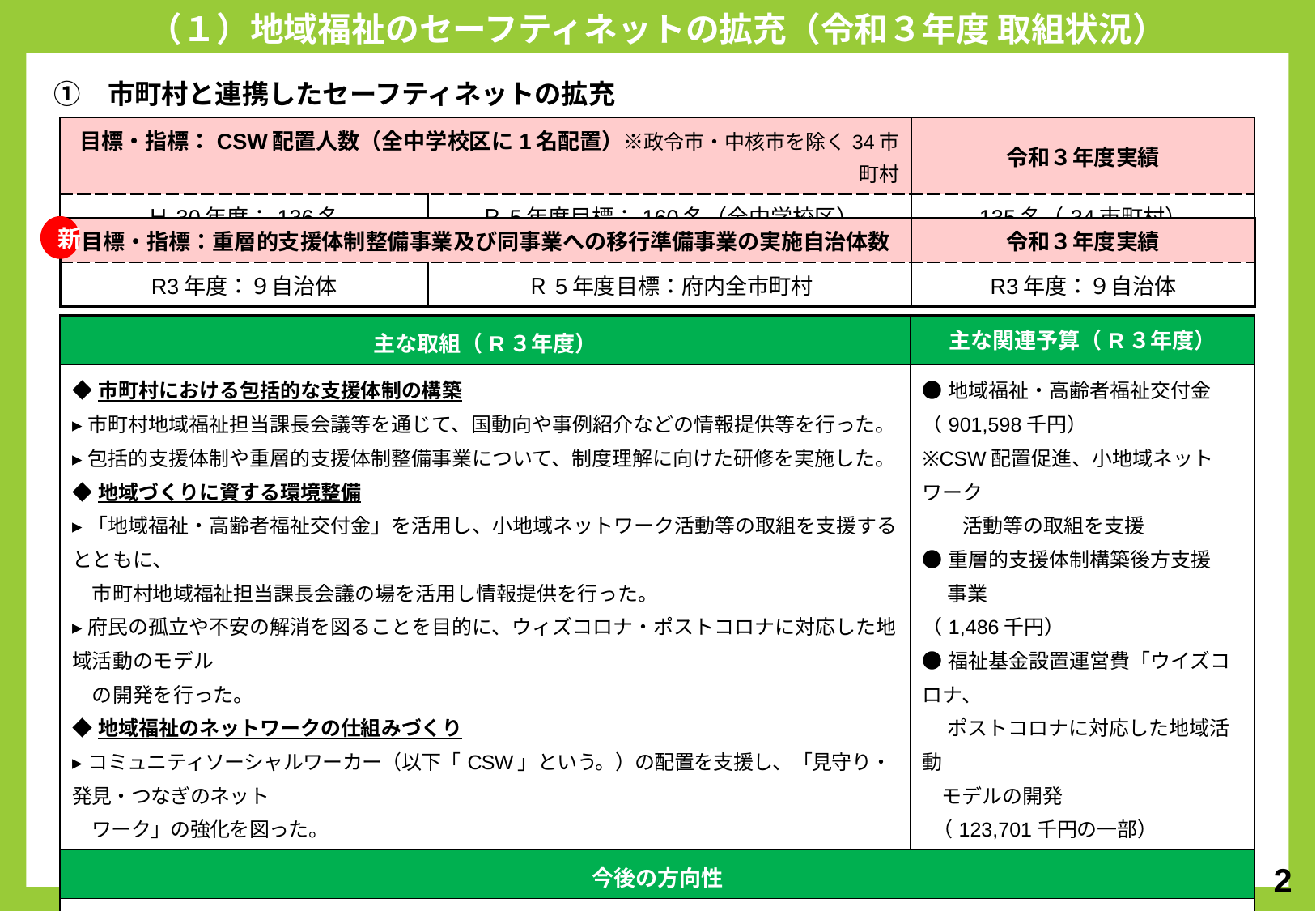

（１）地域福祉のセーフティネットの拡充（令和３年度 取組状況）
　①　市町村と連携したセーフティネットの拡充
| 目標・指標：CSW配置人数（全中学校区に1名配置）※政令市・中核市を除く34市町村 |  | 令和３年度実績 |
| --- | --- | --- |
| Ｈ30年度：136名 | Ｒ5年度目標：160名（全中学校区） | 135名（34市町村） |
新
| 目標・指標：重層的支援体制整備事業及び同事業への移行準備事業の実施自治体数 |  | 令和３年度実績 |
| --- | --- | --- |
| R3年度：９自治体 | Ｒ5年度目標：府内全市町村 | R3年度：９自治体 |
| 主な取組（R３年度） | 主な関連予算（R３年度） |
| --- | --- |
| ◆市町村における包括的な支援体制の構築 ▸市町村地域福祉担当課長会議等を通じて、国動向や事例紹介などの情報提供等を行った。 ▸包括的支援体制や重層的支援体制整備事業について、制度理解に向けた研修を実施した。 ◆地域づくりに資する環境整備 ▸「地域福祉・高齢者福祉交付金」を活用し、小地域ネットワーク活動等の取組を支援するとともに、 　市町村地域福祉担当課長会議の場を活用し情報提供を行った。 ▸府民の孤立や不安の解消を図ることを目的に、ウィズコロナ・ポストコロナに対応した地域活動のモデル 　の開発を行った。 ◆地域福祉のネットワークの仕組みづくり　 ▸コミュニティソーシャルワーカー（以下「CSW」という。）の配置を支援し、「見守り・発見・つなぎのネット　 　ワーク」の強化を図った。 | ●地域福祉・高齢者福祉交付金（901,598千円） ※CSW配置促進、小地域ネットワーク 　　活動等の取組を支援 ●重層的支援体制構築後方支援 　 事業 （1,486千円） ●福祉基金設置運営費「ウイズコロナ、　 　 ポストコロナに対応した地域活動 モデルの開発 （123,701千円の一部） |
| 今後の方向性 |  |
| ◆市町村における包括的な支援体制が構築・拡充されるよう、市町村訪問による助言や、先進事例・最新情報の提供などを行う。 ◆CSWやSSWをはじめ、各コーディネーターの配置促進や連携強化を通じて、地域住民のニーズに沿ったきめ細かな取組を進める。 |  |
2